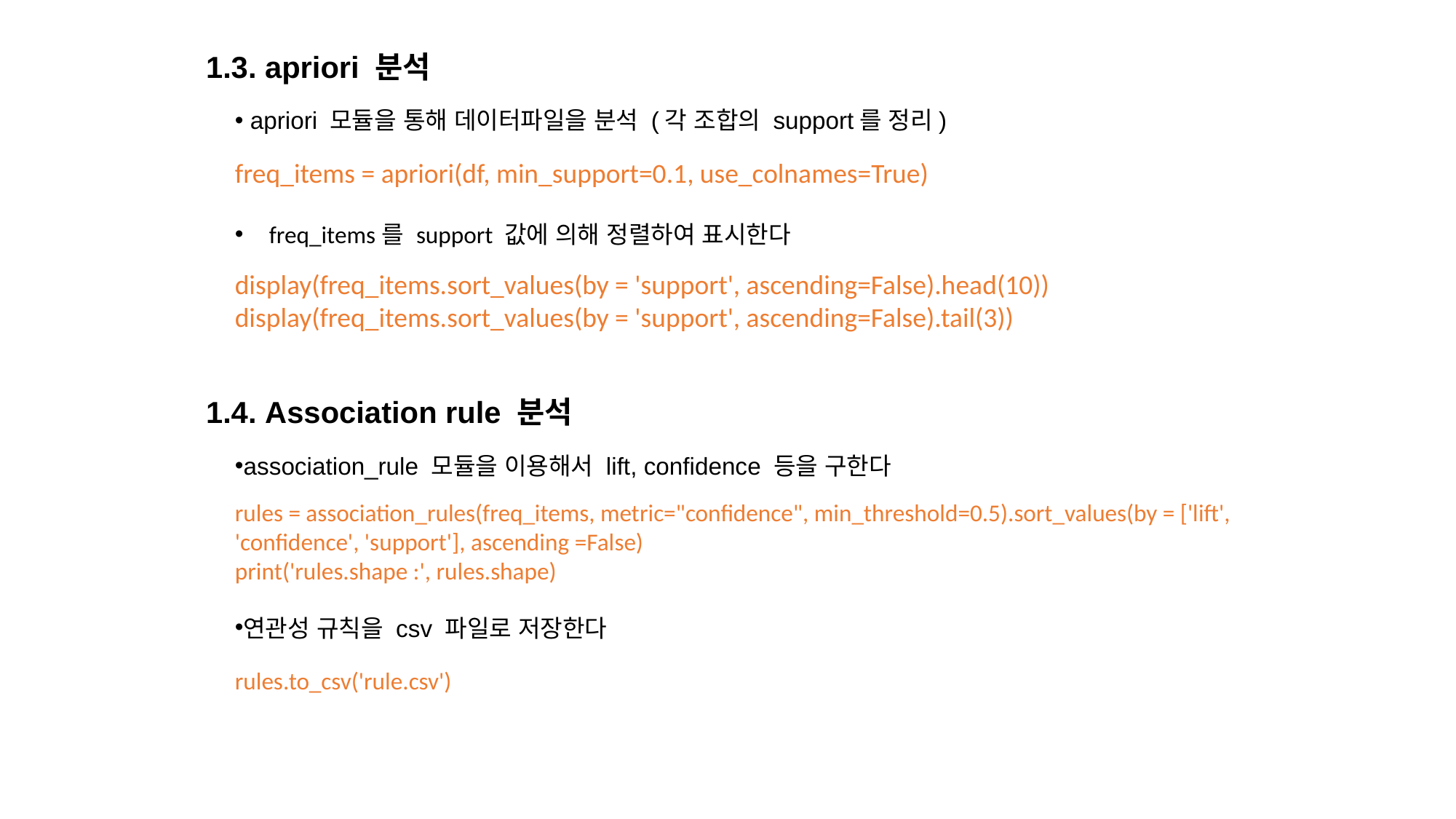

1.3. apriori 분석
 apriori 모듈을 통해 데이터파일을 분석 (각 조합의 support를 정리)
freq_items = apriori(df, min_support=0.1, use_colnames=True)
freq_items를 support 값에 의해 정렬하여 표시한다
display(freq_items.sort_values(by = 'support', ascending=False).head(10))
display(freq_items.sort_values(by = 'support', ascending=False).tail(3))
1.4. Association rule 분석
association_rule 모듈을 이용해서 lift, confidence 등을 구한다
rules = association_rules(freq_items, metric="confidence", min_threshold=0.5).sort_values(by = ['lift', 'confidence', 'support'], ascending =False)
print('rules.shape :', rules.shape)
연관성 규칙을 csv 파일로 저장한다
rules.to_csv('rule.csv')